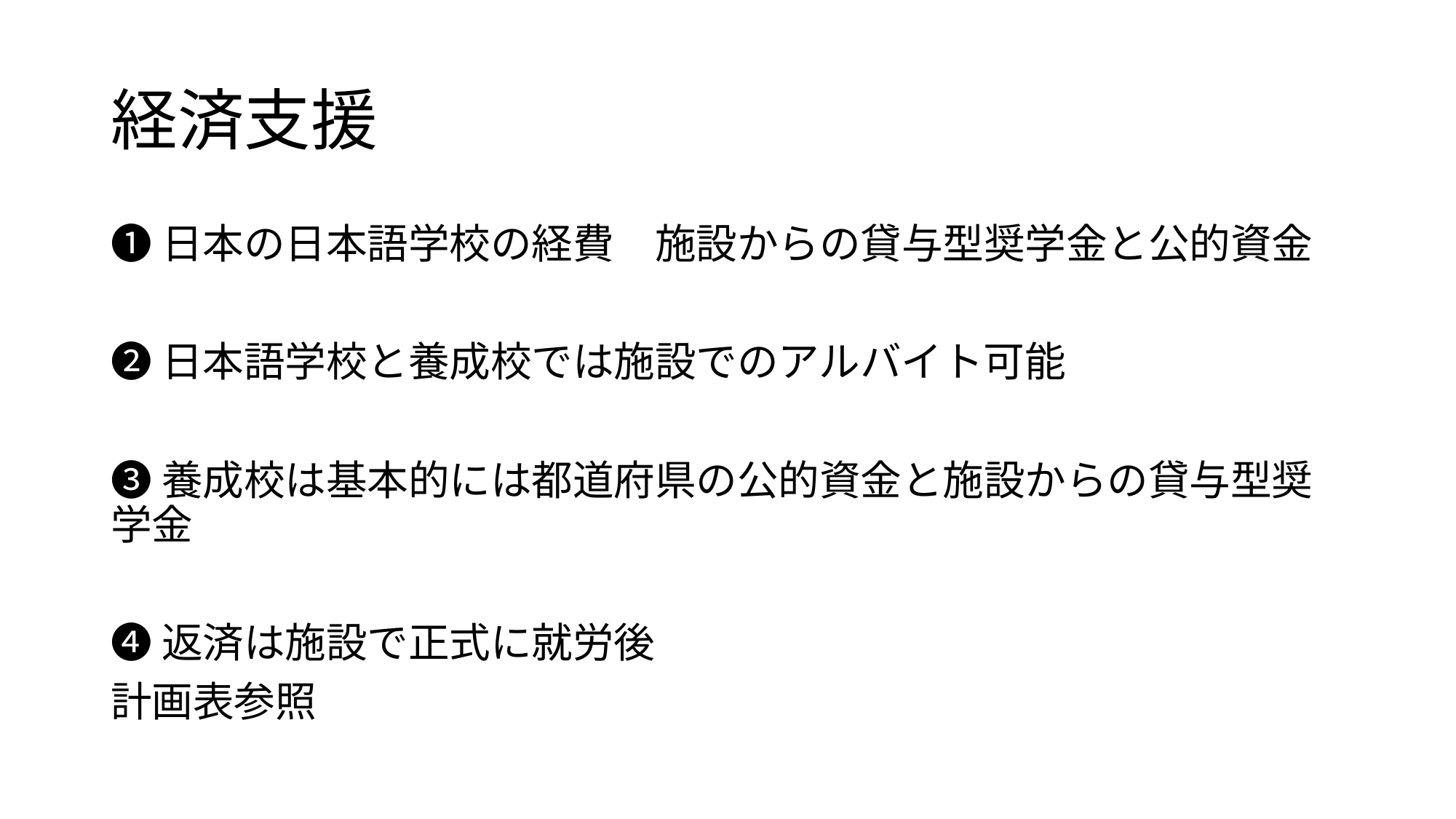

# 経済支援
➊日本の日本語学校の経費　施設からの貸与型奨学金と公的資金

➋日本語学校と養成校では施設でのアルバイト可能

❸養成校は基本的には都道府県の公的資金と施設からの貸与型奨学金

❹返済は施設で正式に就労後
計画表参照